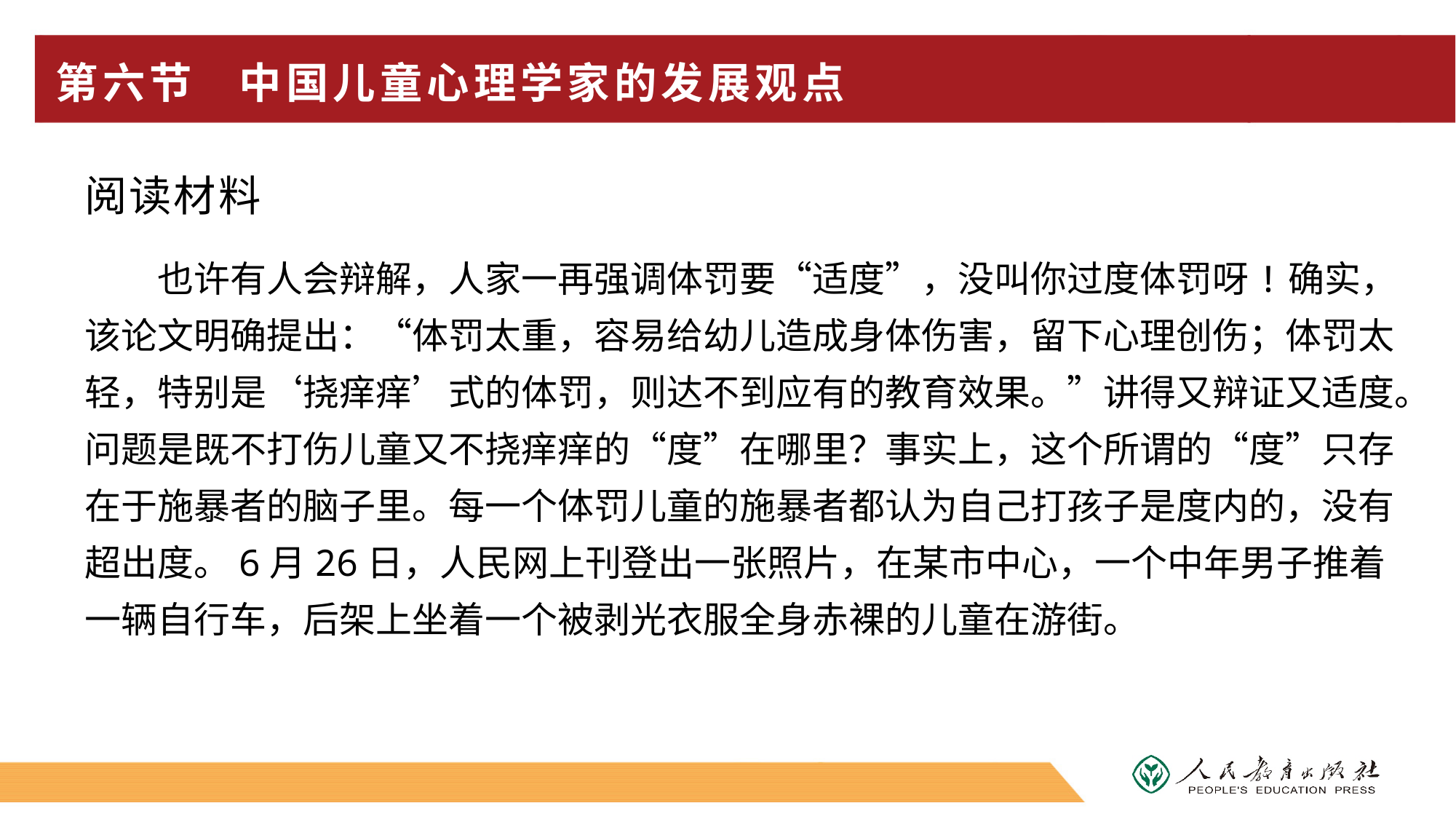

# 第六节   中国儿童心理学家的发展观点
阅读材料
也许有人会辩解，人家一再强调体罚要“适度”，没叫你过度体罚呀!确实，该论文明确提出：“体罚太重，容易给幼儿造成身体伤害，留下心理创伤；体罚太轻，特别是‘挠痒痒’式的体罚，则达不到应有的教育效果。”讲得又辩证又适度。问题是既不打伤儿童又不挠痒痒的“度”在哪里？事实上，这个所谓的“度”只存在于施暴者的脑子里。每一个体罚儿童的施暴者都认为自己打孩子是度内的，没有超出度。6月26日，人民网上刊登出一张照片，在某市中心，一个中年男子推着一辆自行车，后架上坐着一个被剥光衣服全身赤裸的儿童在游街。